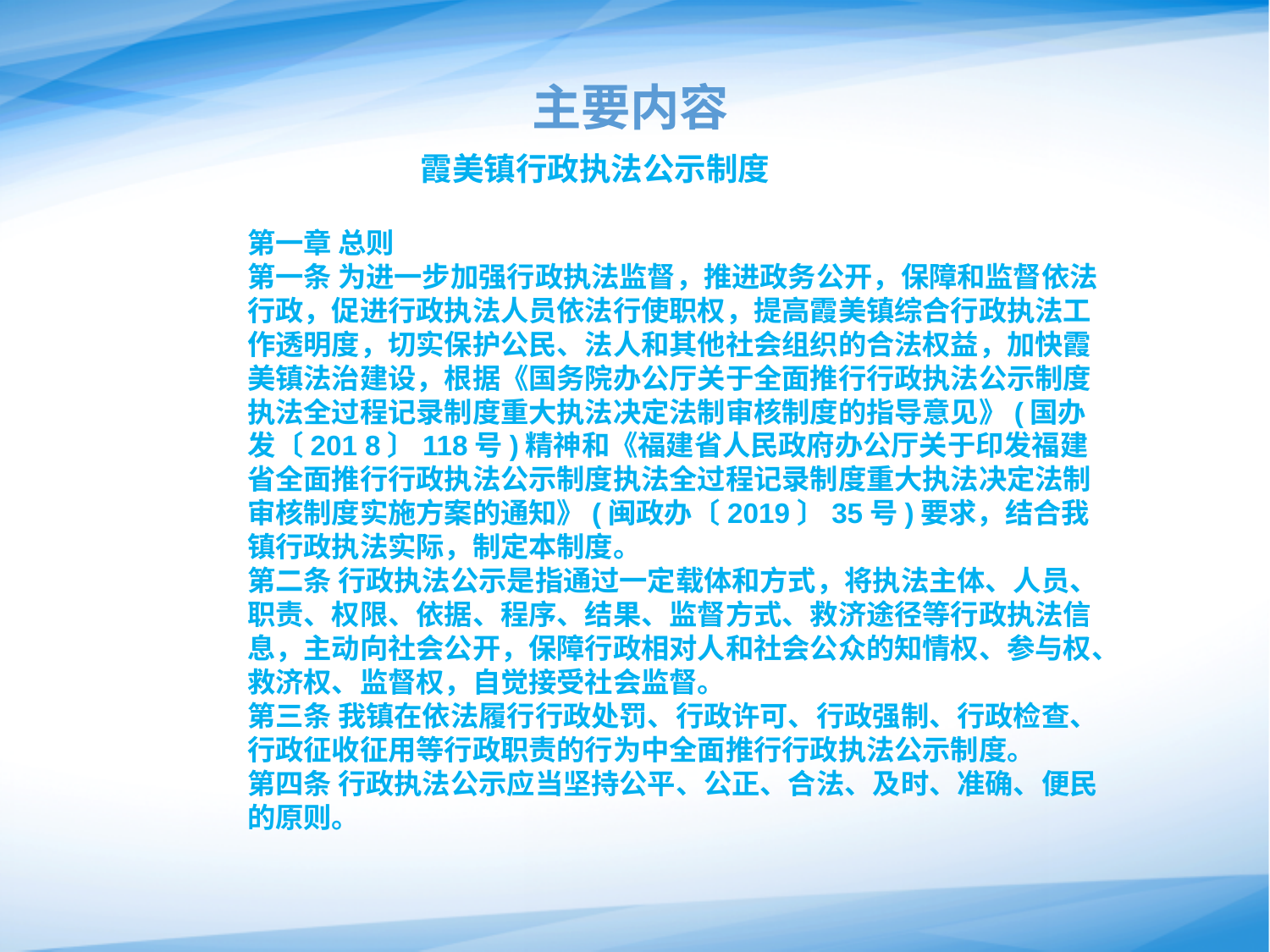

# 主要内容
                       霞美镇行政执法公示制度

第一章 总则
第一条 为进一步加强行政执法监督，推进政务公开，保障和监督依法行政，促进行政执法人员依法行使职权，提高霞美镇综合行政执法工作透明度，切实保护公民、法人和其他社会组织的合法权益，加快霞美镇法治建设，根据《国务院办公厅关于全面推行行政执法公示制度执法全过程记录制度重大执法决定法制审核制度的指导意见》(国办发〔201 8〕118号)精神和《福建省人民政府办公厅关于印发福建省全面推行行政执法公示制度执法全过程记录制度重大执法决定法制审核制度实施方案的通知》(闽政办〔2019〕35号)要求，结合我镇行政执法实际，制定本制度。
第二条 行政执法公示是指通过一定载体和方式，将执法主体、人员、职责、权限、依据、程序、结果、监督方式、救济途径等行政执法信息，主动向社会公开，保障行政相对人和社会公众的知情权、参与权、救济权、监督权，自觉接受社会监督。
第三条 我镇在依法履行行政处罚、行政许可、行政强制、行政检查、行政征收征用等行政职责的行为中全面推行行政执法公示制度。
第四条 行政执法公示应当坚持公平、公正、合法、及时、准确、便民的原则。